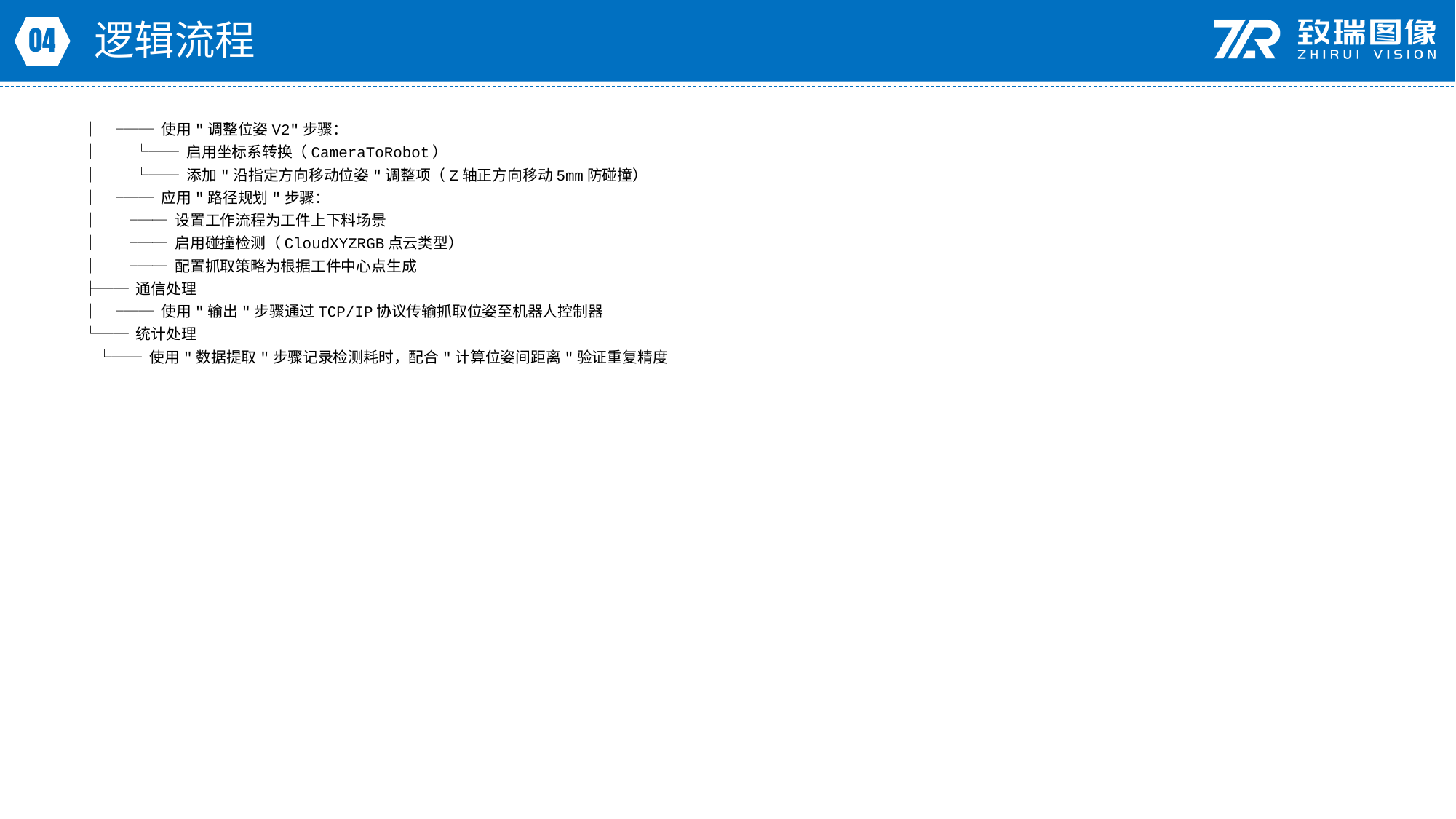

逻辑流程
04

│   ├── 使用"调整位姿V2"步骤：
│   │   └── 启用坐标系转换（CameraToRobot）
│   │   └── 添加"沿指定方向移动位姿"调整项（Z轴正方向移动5mm防碰撞）
│   └── 应用"路径规划"步骤：
│       └── 设置工作流程为工件上下料场景
│       └── 启用碰撞检测（CloudXYZRGB点云类型）
│       └── 配置抓取策略为根据工件中心点生成
├── 通信处理
│   └── 使用"输出"步骤通过TCP/IP协议传输抓取位姿至机器人控制器
└── 统计处理
    └── 使用"数据提取"步骤记录检测耗时，配合"计算位姿间距离"验证重复精度